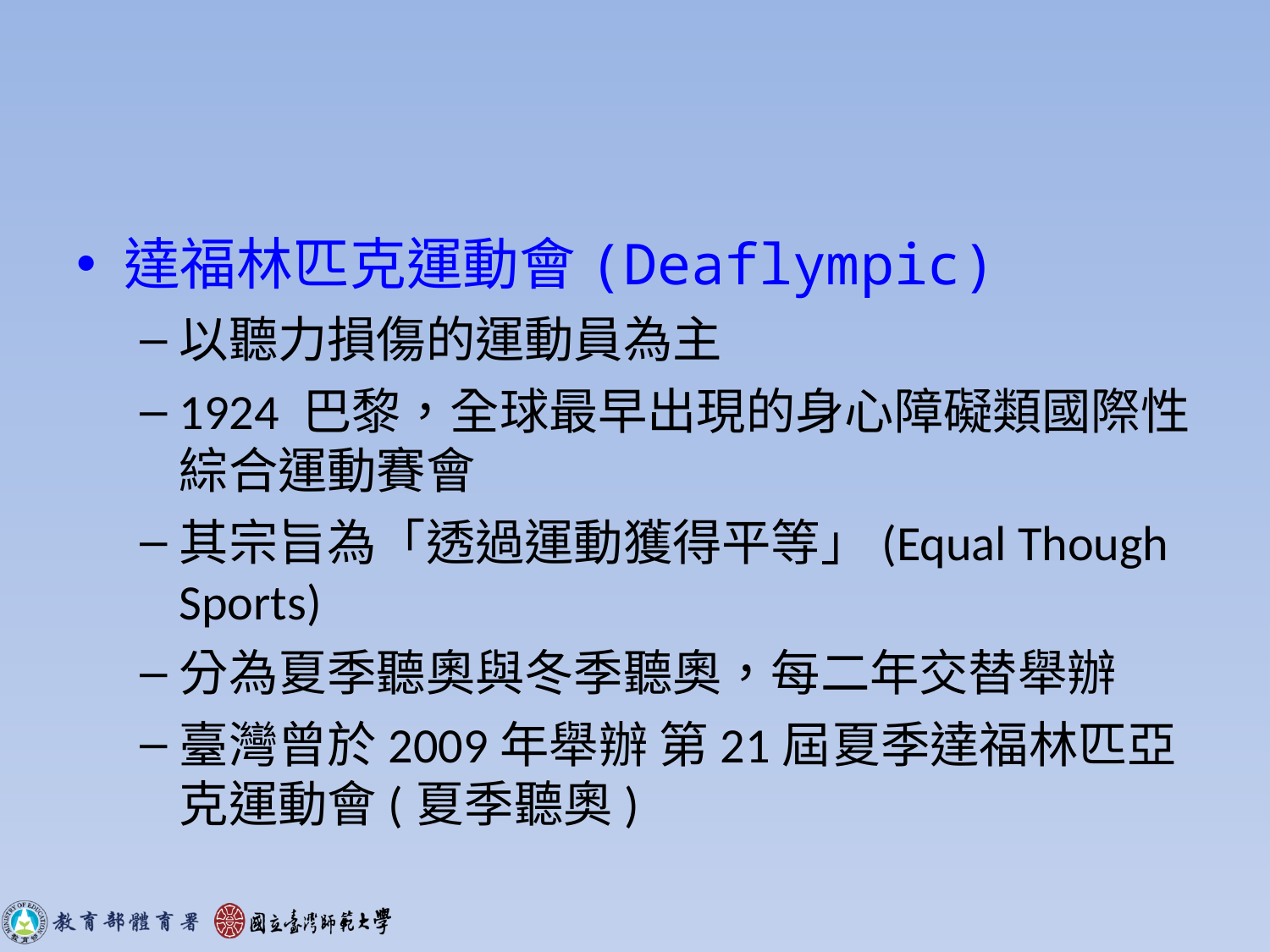

#
達福林匹克運動會(Deaflympic)
以聽力損傷的運動員為主
1924 巴黎，全球最早出現的身心障礙類國際性綜合運動賽會
其宗旨為「透過運動獲得平等」(Equal Though Sports)
分為夏季聽奧與冬季聽奧，每二年交替舉辦
臺灣曾於2009年舉辦 第21屆夏季達福林匹亞克運動會(夏季聽奧)